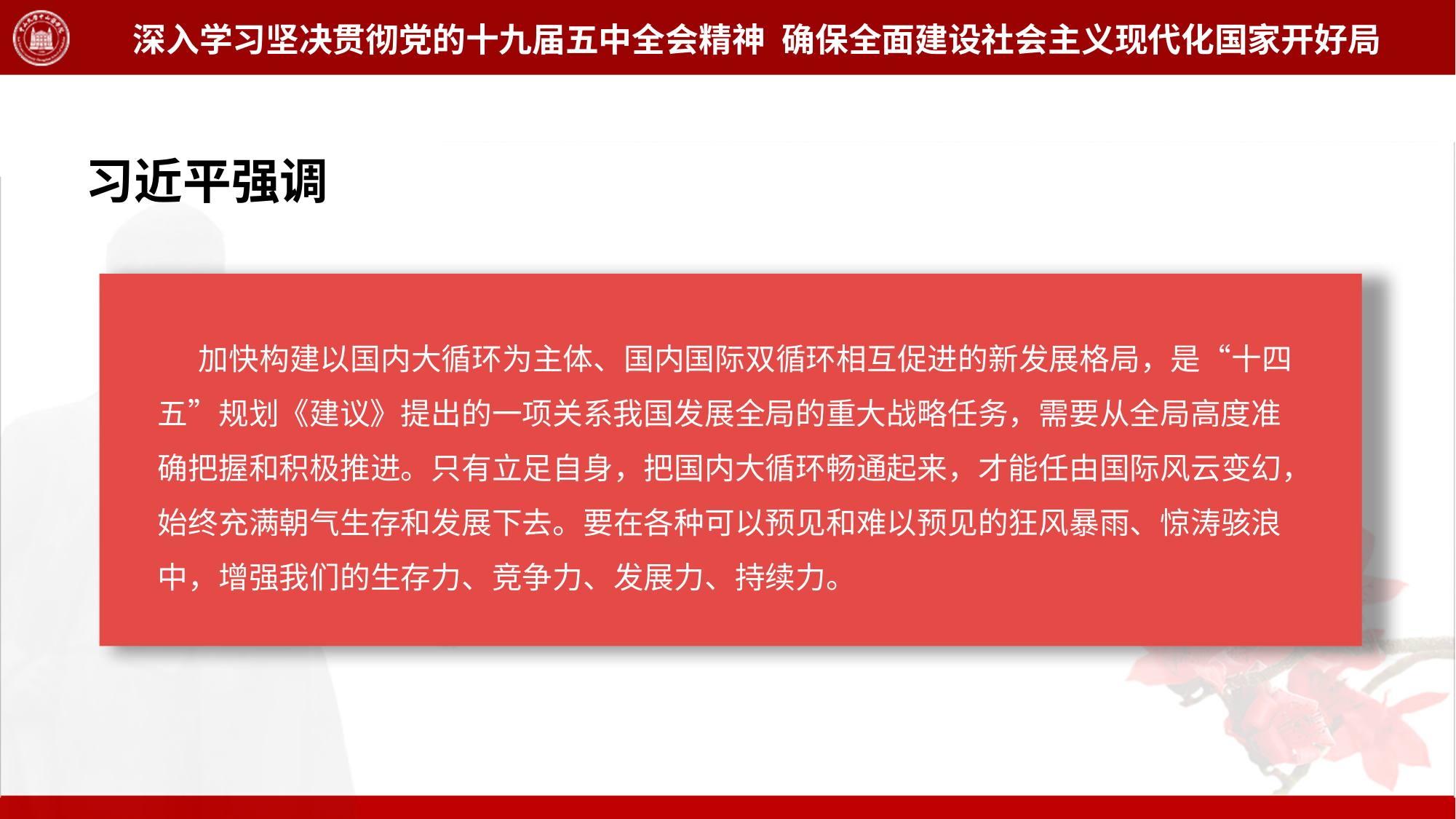

深入学习坚决贯彻党的十九届五中全会精神 确保全面建设社会主义现代化国家开好局
习近平强调

     加快构建以国内大循环为主体、国内国际双循环相互促进的新发展格局，是“十四五”规划《建议》提出的一项关系我国发展全局的重大战略任务，需要从全局高度准确把握和积极推进。只有立足自身，把国内大循环畅通起来，才能任由国际风云变幻，始终充满朝气生存和发展下去。要在各种可以预见和难以预见的狂风暴雨、惊涛骇浪中，增强我们的生存力、竞争力、发展力、持续力。